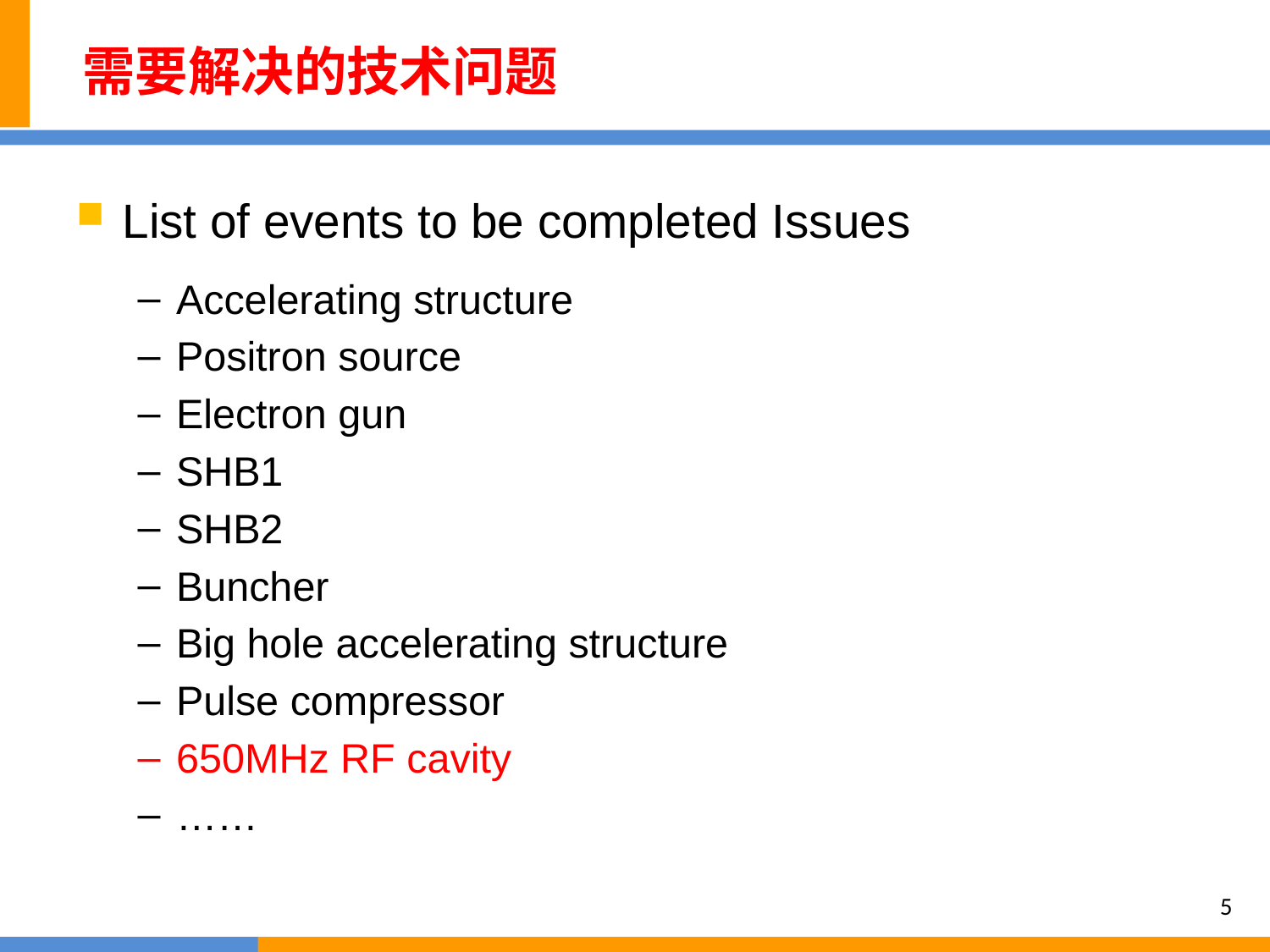

# 需要解决的技术问题
List of events to be completed Issues
Accelerating structure
Positron source
Electron gun
SHB1
SHB2
Buncher
Big hole accelerating structure
Pulse compressor
650MHz RF cavity
……